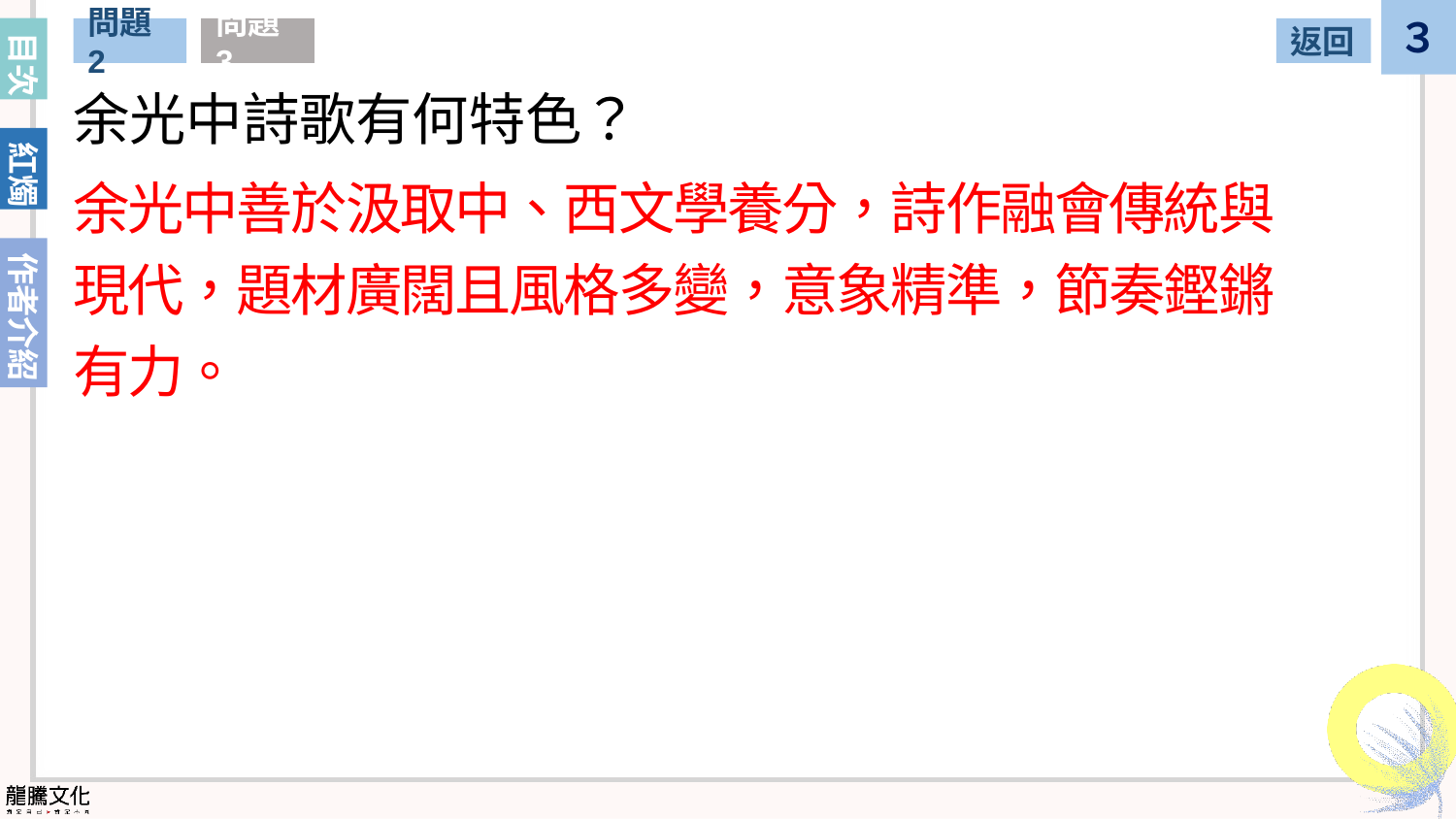

問題2
問題3
返回
余光中詩歌有何特色？
余光中善於汲取中、西文學養分，詩作融會傳統與現代，題材廣闊且風格多變，意象精準，節奏鏗鏘有力。